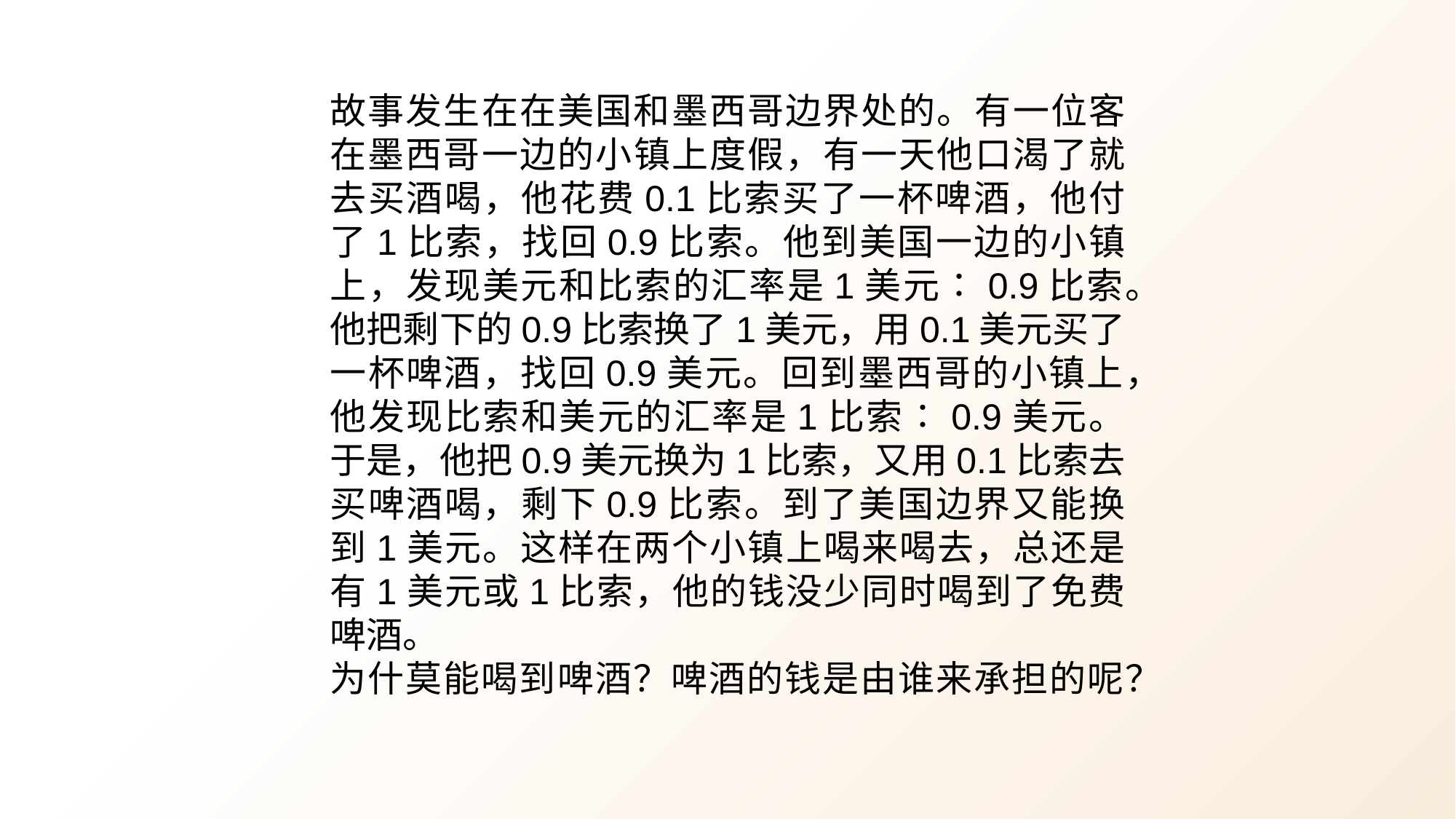

故事发生在在美国和墨西哥边界处的。有一位客在墨西哥一边的小镇上度假，有一天他口渴了就去买酒喝，他花费0.1比索买了一杯啤酒，他付了1比索，找回0.9比索。他到美国一边的小镇上，发现美元和比索的汇率是1美元∶0.9比索。他把剩下的0.9比索换了1美元，用0.1美元买了一杯啤酒，找回0.9美元。回到墨西哥的小镇上，他发现比索和美元的汇率是1比索∶0.9美元。于是，他把0.9美元换为1比索，又用0.1比索去买啤酒喝，剩下0.9比索。到了美国边界又能换到1美元。这样在两个小镇上喝来喝去，总还是有1美元或1比索，他的钱没少同时喝到了免费啤酒。
为什莫能喝到啤酒？啤酒的钱是由谁来承担的呢？